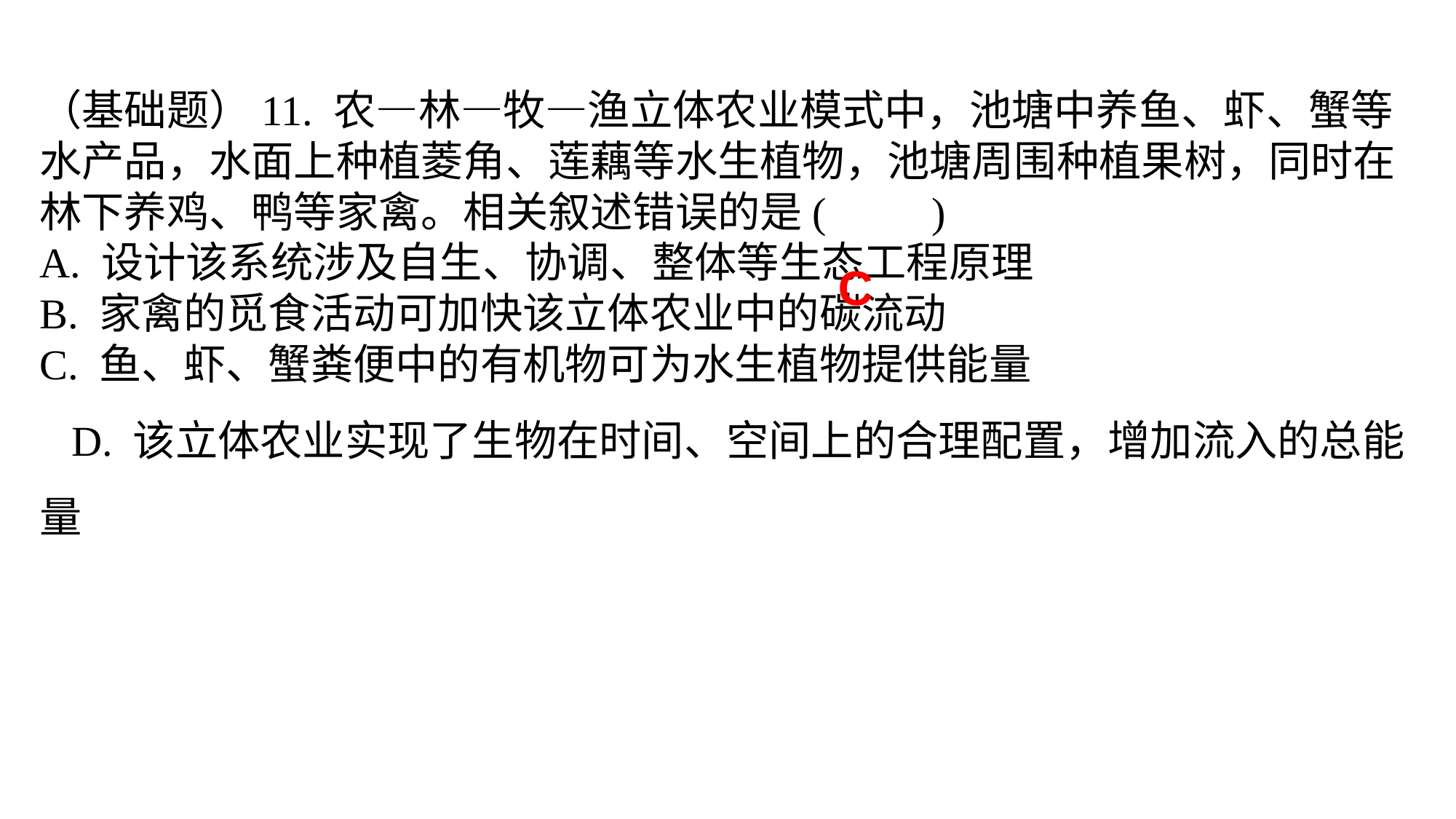

（基础题）11. 农—林—牧—渔立体农业模式中，池塘中养鱼、虾、蟹等水产品，水面上种植菱角、莲藕等水生植物，池塘周围种植果树，同时在林下养鸡、鸭等家禽。相关叙述错误的是(　　)A. 设计该系统涉及自生、协调、整体等生态工程原理B. 家禽的觅食活动可加快该立体农业中的碳流动C. 鱼、虾、蟹粪便中的有机物可为水生植物提供能量D. 该立体农业实现了生物在时间、空间上的合理配置，增加流入的总能量
C